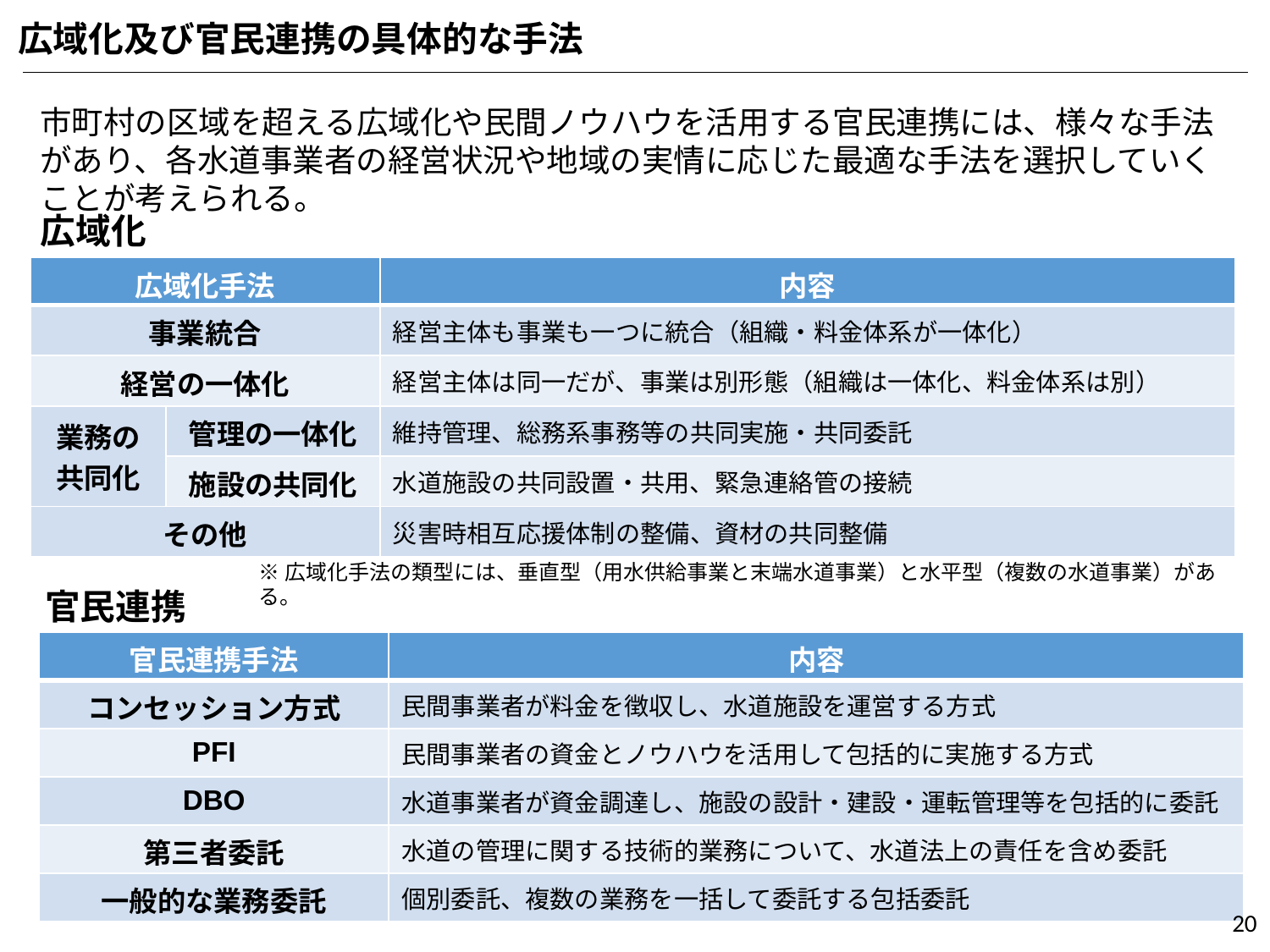

広域化及び官民連携の具体的な手法
市町村の区域を超える広域化や民間ノウハウを活用する官民連携には、様々な手法があり、各水道事業者の経営状況や地域の実情に応じた最適な手法を選択していくことが考えられる。
広域化
| 広域化手法 |  | 内容 |
| --- | --- | --- |
| 事業統合 |  | 経営主体も事業も一つに統合（組織・料金体系が一体化） |
| 経営の一体化 |  | 経営主体は同一だが、事業は別形態（組織は一体化、料金体系は別） |
| 業務の 共同化 | 管理の一体化 | 維持管理、総務系事務等の共同実施・共同委託 |
|  | 施設の共同化 | 水道施設の共同設置・共用、緊急連絡管の接続 |
| その他 |  | 災害時相互応援体制の整備、資材の共同整備 |
※広域化手法の類型には、垂直型（用水供給事業と末端水道事業）と水平型（複数の水道事業）がある。
官民連携
| 官民連携手法 | 内容 |
| --- | --- |
| コンセッション方式 | 民間事業者が料金を徴収し、水道施設を運営する方式 |
| PFI | 民間事業者の資金とノウハウを活用して包括的に実施する方式 |
| DBO | 水道事業者が資金調達し、施設の設計・建設・運転管理等を包括的に委託 |
| 第三者委託 | 水道の管理に関する技術的業務について、水道法上の責任を含め委託 |
| 一般的な業務委託 | 個別委託、複数の業務を一括して委託する包括委託 |
20